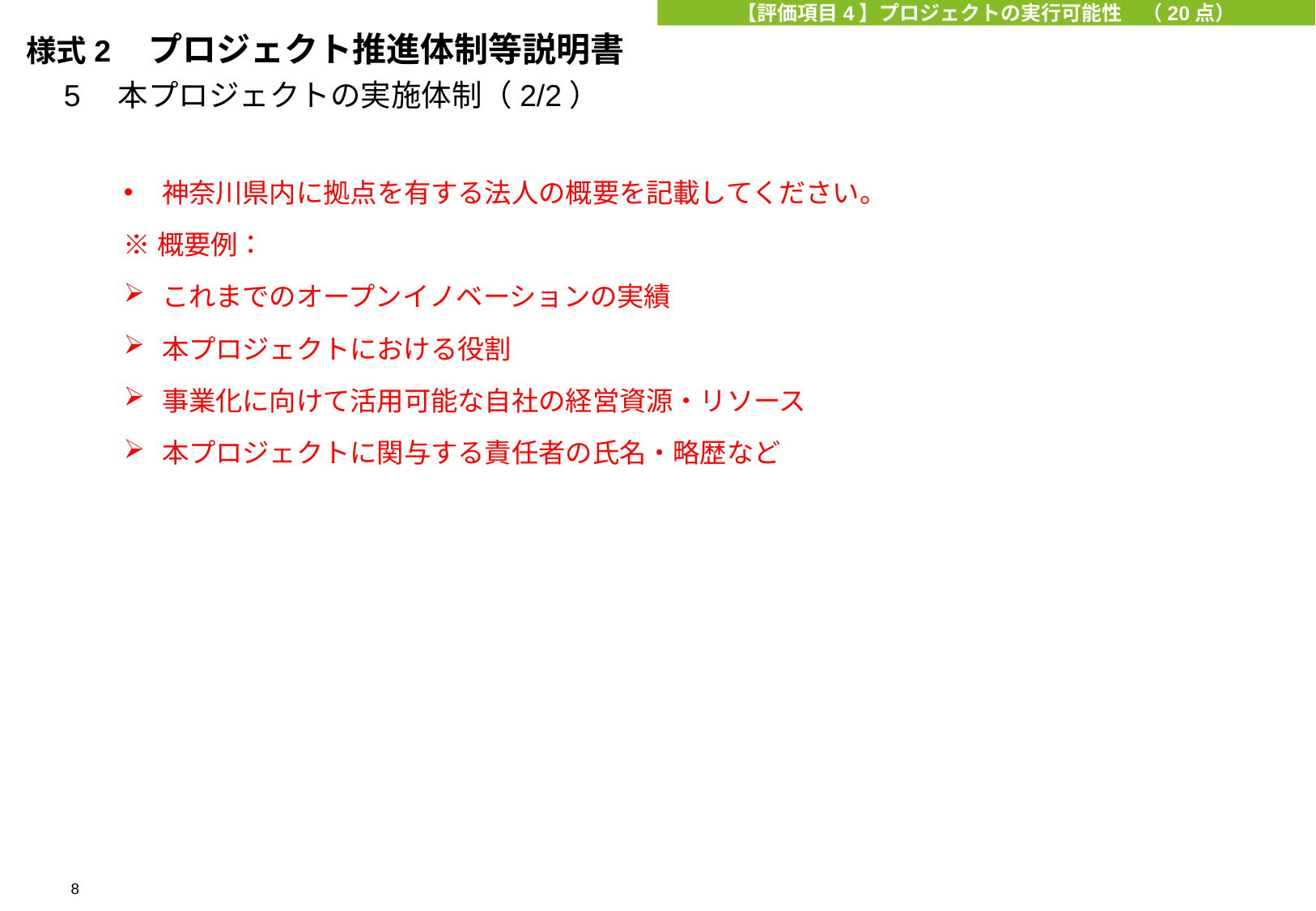

【評価項目4】プロジェクトの実行可能性　（20点）
様式2　プロジェクト推進体制等説明書
　5　本プロジェクトの実施体制（2/2）
神奈川県内に拠点を有する法人の概要を記載してください。
※概要例：
これまでのオープンイノベーションの実績
本プロジェクトにおける役割
事業化に向けて活用可能な自社の経営資源・リソース
本プロジェクトに関与する責任者の氏名・略歴など

8